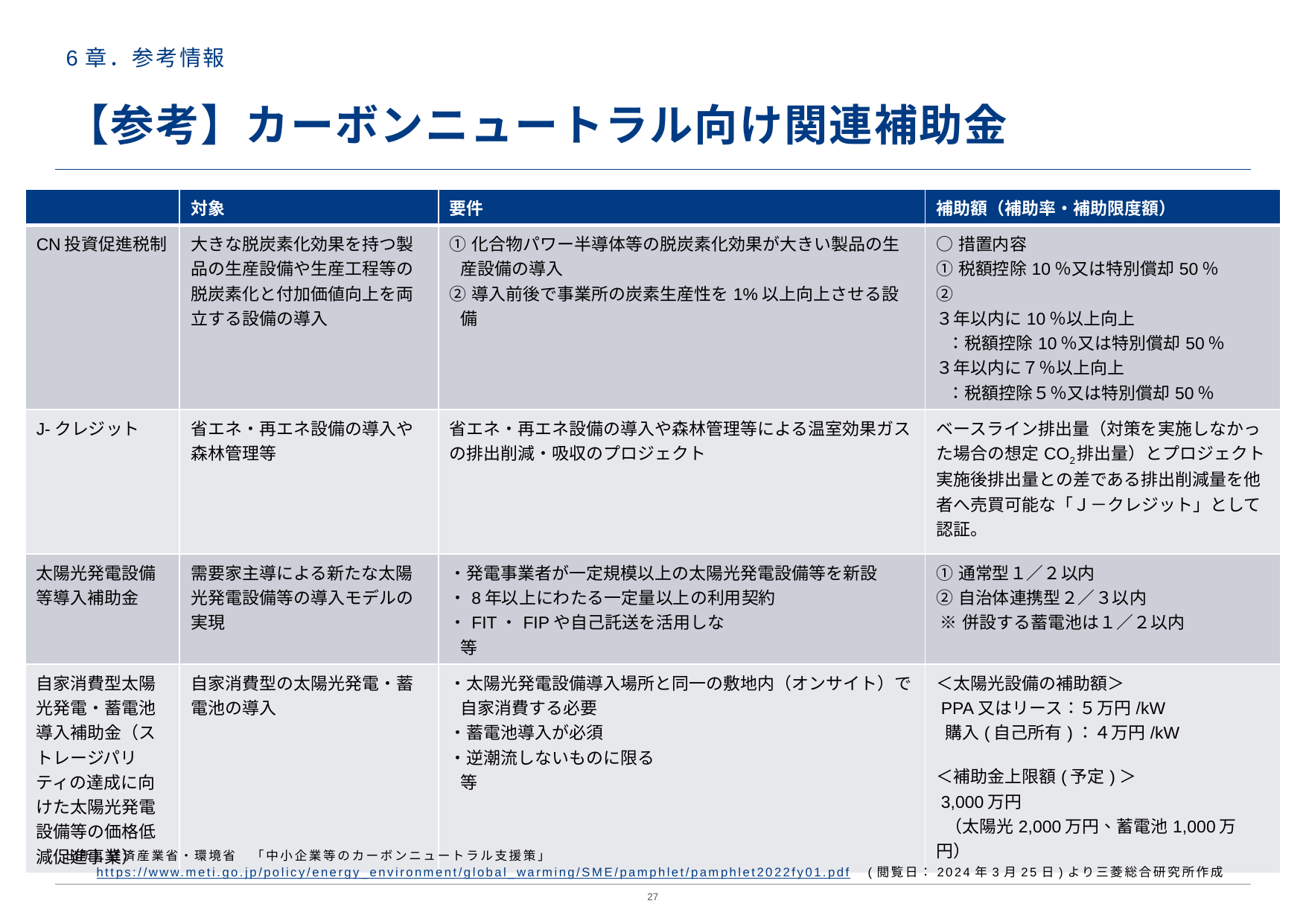

# 6章．参考情報
【参考】カーボンニュートラル向け関連補助金
|  | 対象 | 要件 | 補助額（補助率・補助限度額） |
| --- | --- | --- | --- |
| CN投資促進税制 | 大きな脱炭素化効果を持つ製品の生産設備や生産工程等の脱炭素化と付加価値向上を両立する設備の導入 | ①化合物パワー半導体等の脱炭素化効果が大きい製品の生産設備の導入 ②導入前後で事業所の炭素生産性を1%以上向上させる設備 | ○措置内容 ①税額控除10％又は特別償却50％ ② ３年以内に10％以上向上 ：税額控除10％又は特別償却50％ ３年以内に７％以上向上 ：税額控除５％又は特別償却50％ |
| J-クレジット | 省エネ・再エネ設備の導入や森林管理等 | 省エネ・再エネ設備の導入や森林管理等による温室効果ガスの排出削減・吸収のプロジェクト | ベースライン排出量（対策を実施しなかった場合の想定CO2排出量）とプロジェクト実施後排出量との差である排出削減量を他者へ売買可能な「Ｊ－クレジット」として認証。 |
| 太陽光発電設備等導入補助金 | 需要家主導による新たな太陽光発電設備等の導入モデルの実現 | ・発電事業者が一定規模以上の太陽光発電設備等を新設 ・8年以上にわたる一定量以上の利用契約 ・FIT・FIPや自己託送を活用しな 等 | ①通常型１／２以内 ②自治体連携型２／３以内 ※併設する蓄電池は１／２以内 |
| 自家消費型太陽光発電・蓄電池導入補助金（ストレージパリティの達成に向けた太陽光発電設備等の価格低減促進事業） | 自家消費型の太陽光発電・蓄電池の導入 | ・太陽光発電設備導入場所と同一の敷地内（オンサイト）で自家消費する必要 ・蓄電池導入が必須 ・逆潮流しないものに限る 等 | ＜太陽光設備の補助額＞ PPA又はリース：５万円/kW 購入(自己所有)：４万円/kW ＜補助金上限額(予定)＞ 3,000万円 （太陽光2,000万円、蓄電池1,000万円） |
出所）経済産業省・環境省　「中小企業等のカーボンニュートラル支援策」https://www.meti.go.jp/policy/energy_environment/global_warming/SME/pamphlet/pamphlet2022fy01.pdf　(閲覧日：2024年3月25日)より三菱総合研究所作成